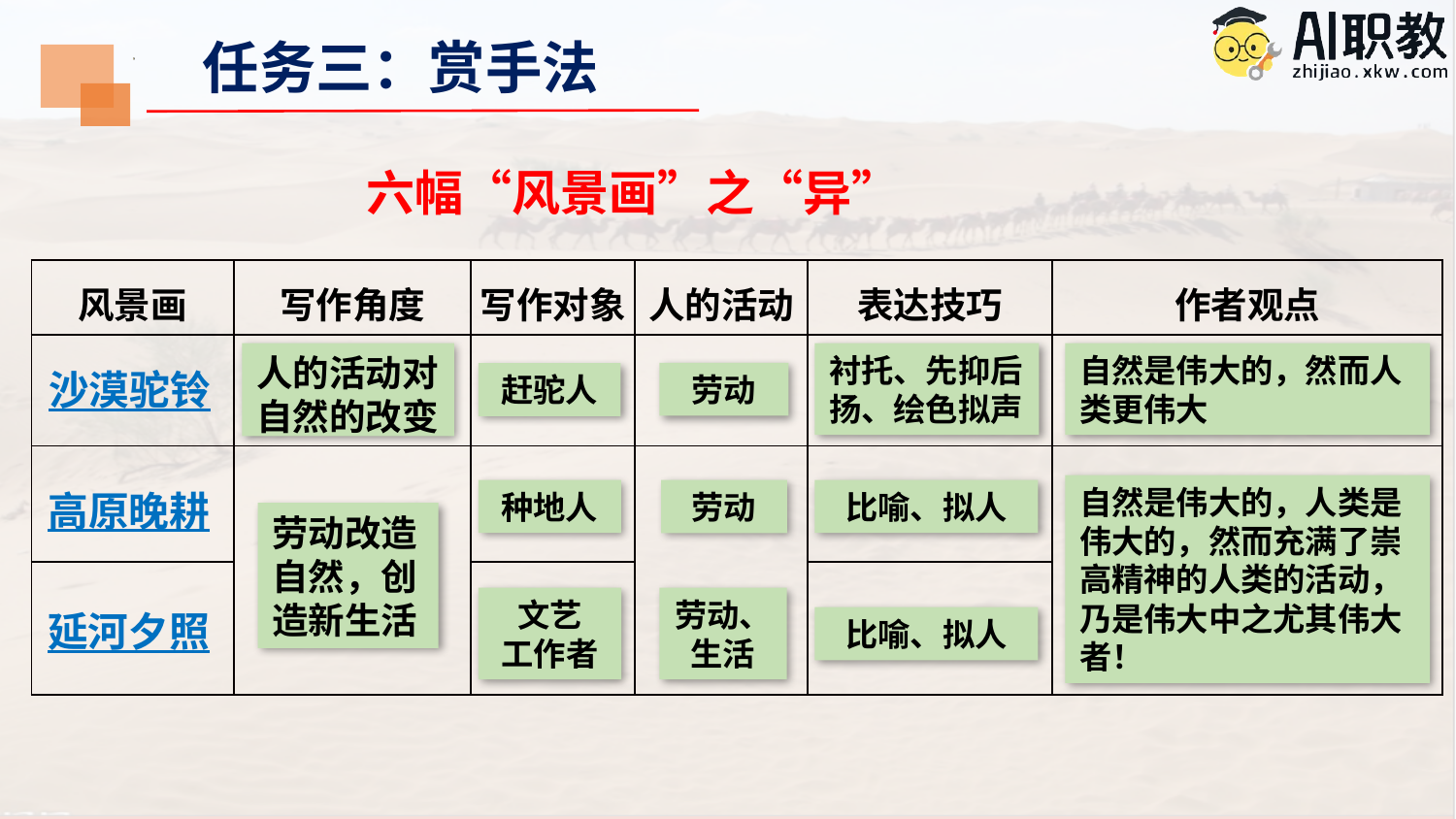

任务三：赏手法

六幅“风景画”之“异”
| 风景画 | 写作角度 | 写作对象 | 人的活动 | 表达技巧 | 作者观点 |
| --- | --- | --- | --- | --- | --- |
|  |  |  |  |  |  |
|  |  |  |  |  |  |
|  |  |  |  |  |  |
|  |  |  |  |  |  |
人的活动对自然的改变
衬托、先抑后扬、绘色拟声
自然是伟大的，然而人类更伟大
沙漠驼铃
赶驼人
劳动
自然是伟大的，人类是伟大的，然而充满了崇高精神的人类的活动，乃是伟大中之尤其伟大者！
高原晚耕
种地人
比喻、拟人
劳动
劳动改造自然，创造新生活
文艺
工作者
劳动、生活
延河夕照
比喻、拟人